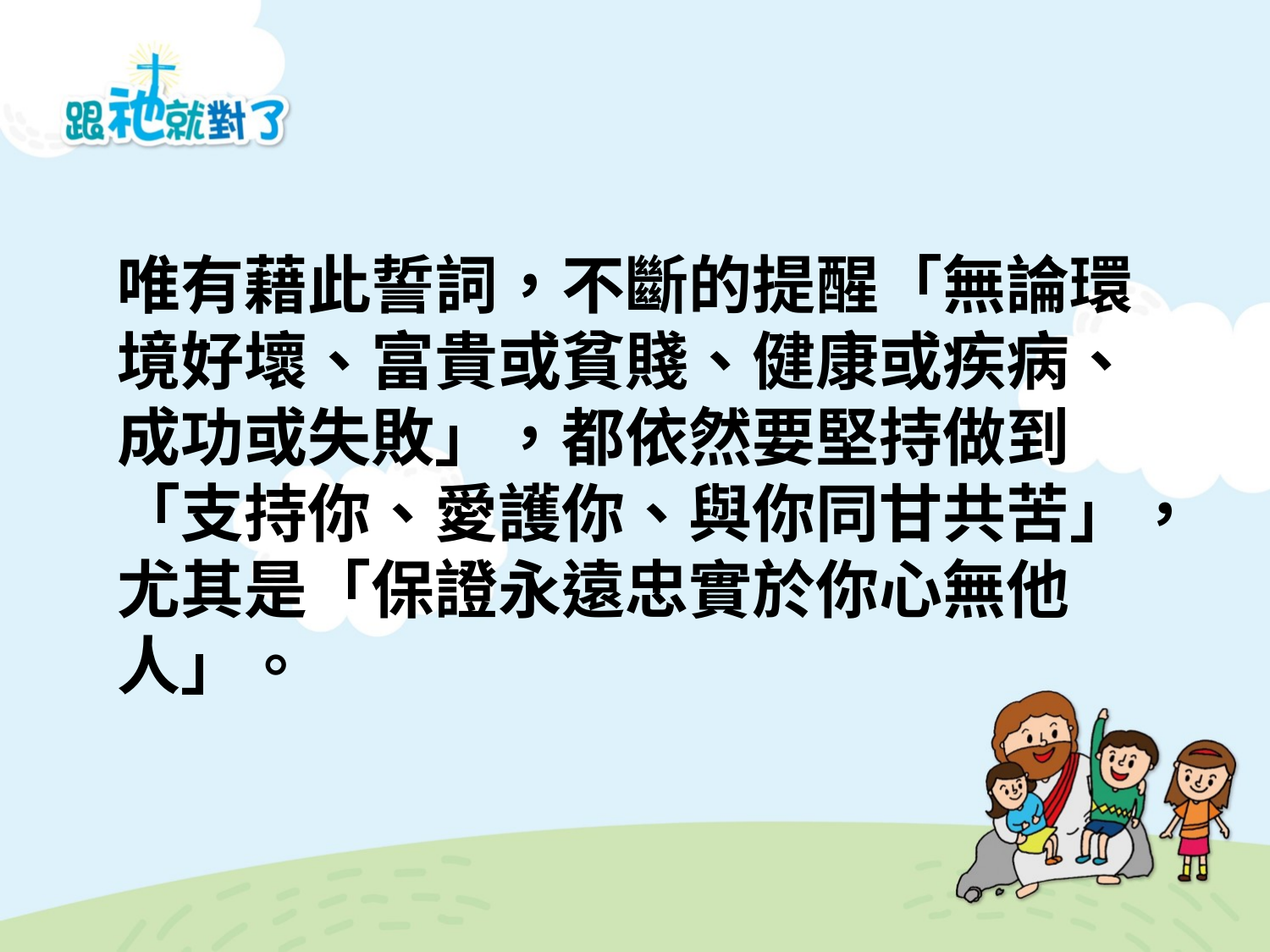

唯有藉此誓詞，不斷的提醒「無論環境好壞、富貴或貧賤、健康或疾病、成功或失敗」，都依然要堅持做到「支持你、愛護你、與你同甘共苦」，尤其是「保證永遠忠實於你心無他人」。